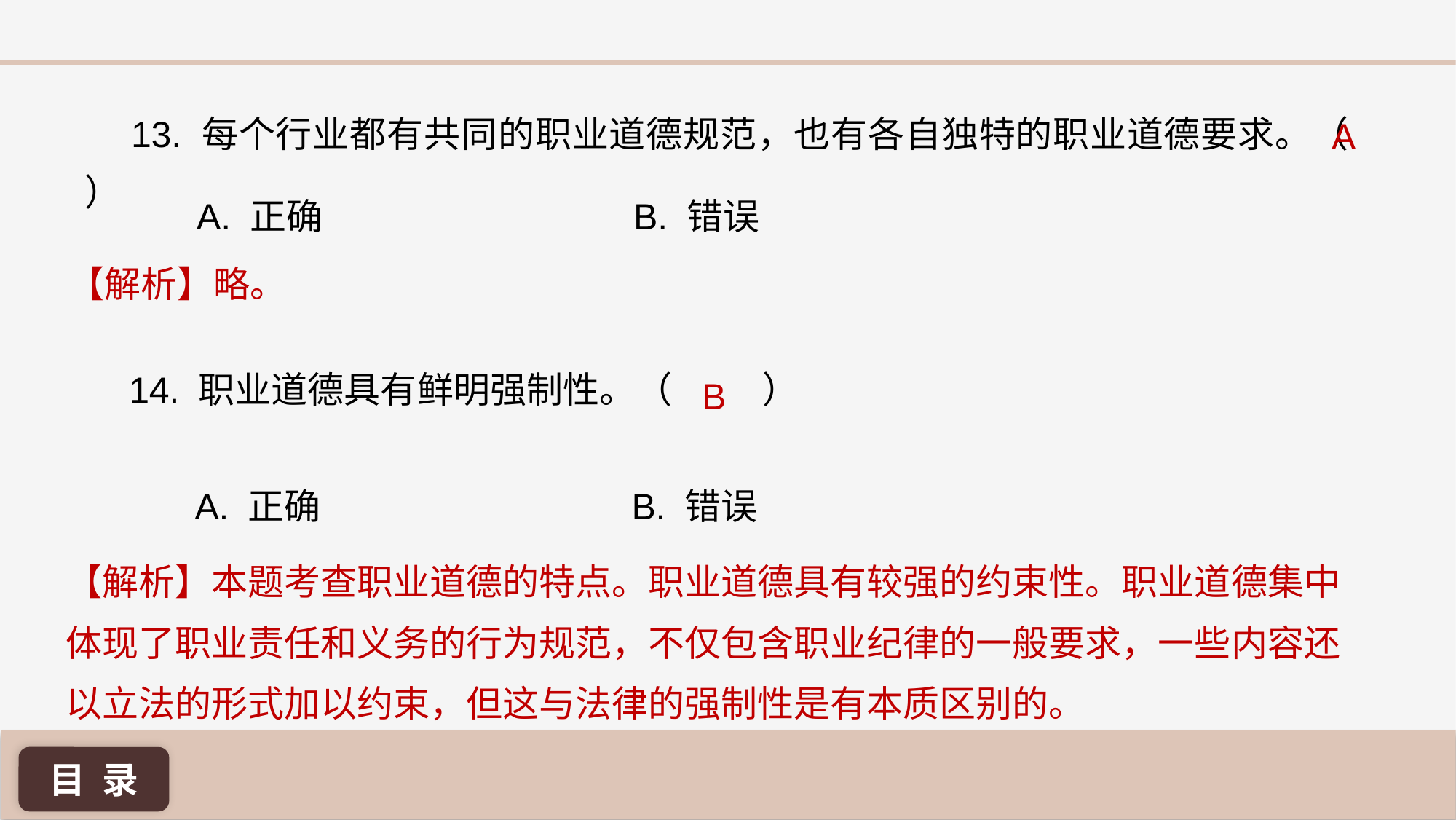

A
13. 每个行业都有共同的职业道德规范，也有各自独特的职业道德要求。（     ）
A. 正确 			B. 错误
【解析】略。
14. 职业道德具有鲜明强制性。（	    ）
B
A. 正确 			B. 错误
【解析】本题考查职业道德的特点。职业道德具有较强的约束性。职业道德集中体现了职业责任和义务的行为规范，不仅包含职业纪律的一般要求，一些内容还以立法的形式加以约束，但这与法律的强制性是有本质区别的。